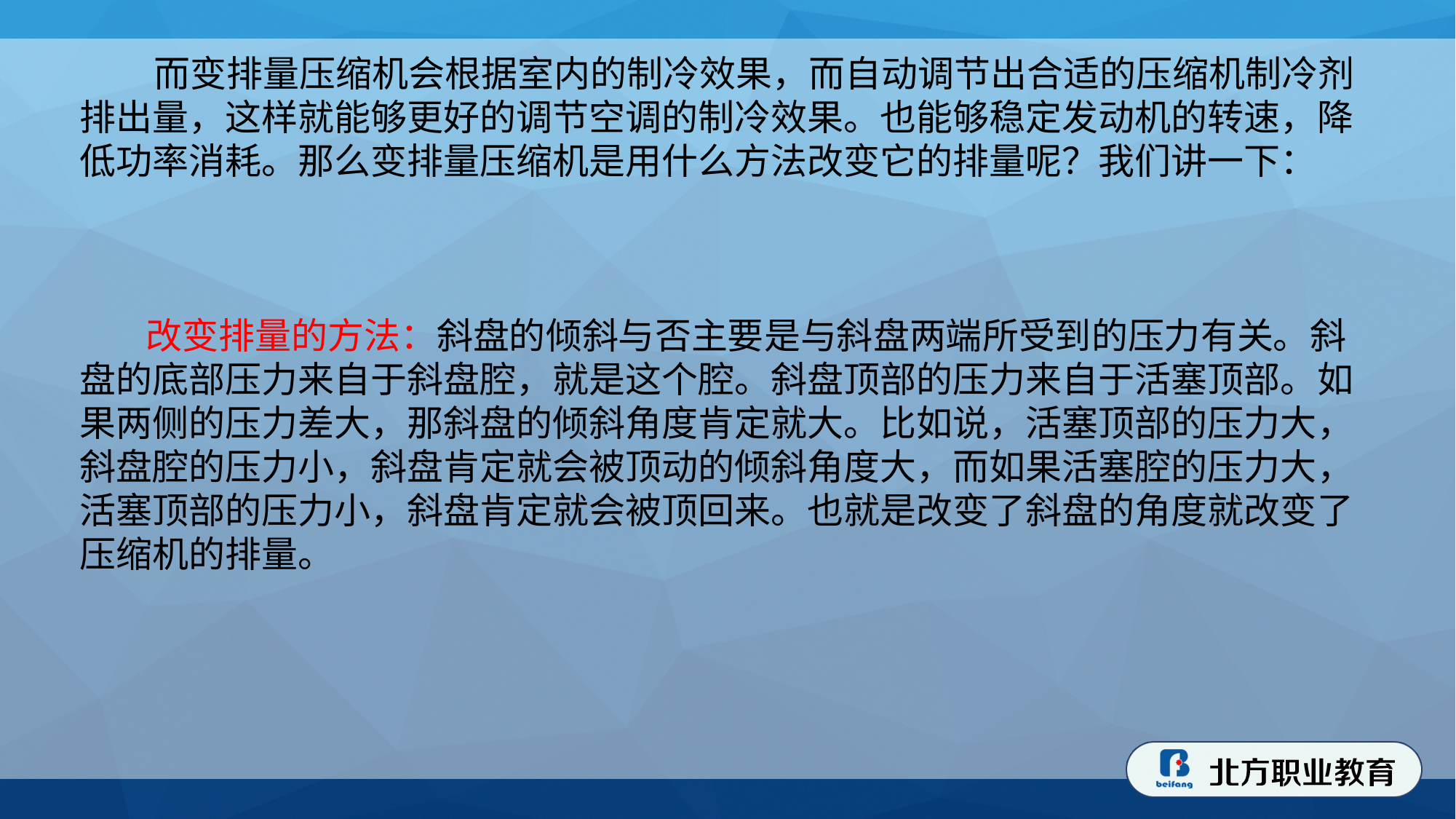

而变排量压缩机会根据室内的制冷效果，而自动调节出合适的压缩机制冷剂排出量，这样就能够更好的调节空调的制冷效果。也能够稳定发动机的转速，降低功率消耗。那么变排量压缩机是用什么方法改变它的排量呢？我们讲一下：

       改变排量的方法：斜盘的倾斜与否主要是与斜盘两端所受到的压力有关。斜盘的底部压力来自于斜盘腔，就是这个腔。斜盘顶部的压力来自于活塞顶部。如果两侧的压力差大，那斜盘的倾斜角度肯定就大。比如说，活塞顶部的压力大，斜盘腔的压力小，斜盘肯定就会被顶动的倾斜角度大，而如果活塞腔的压力大，活塞顶部的压力小，斜盘肯定就会被顶回来。也就是改变了斜盘的角度就改变了压缩机的排量。